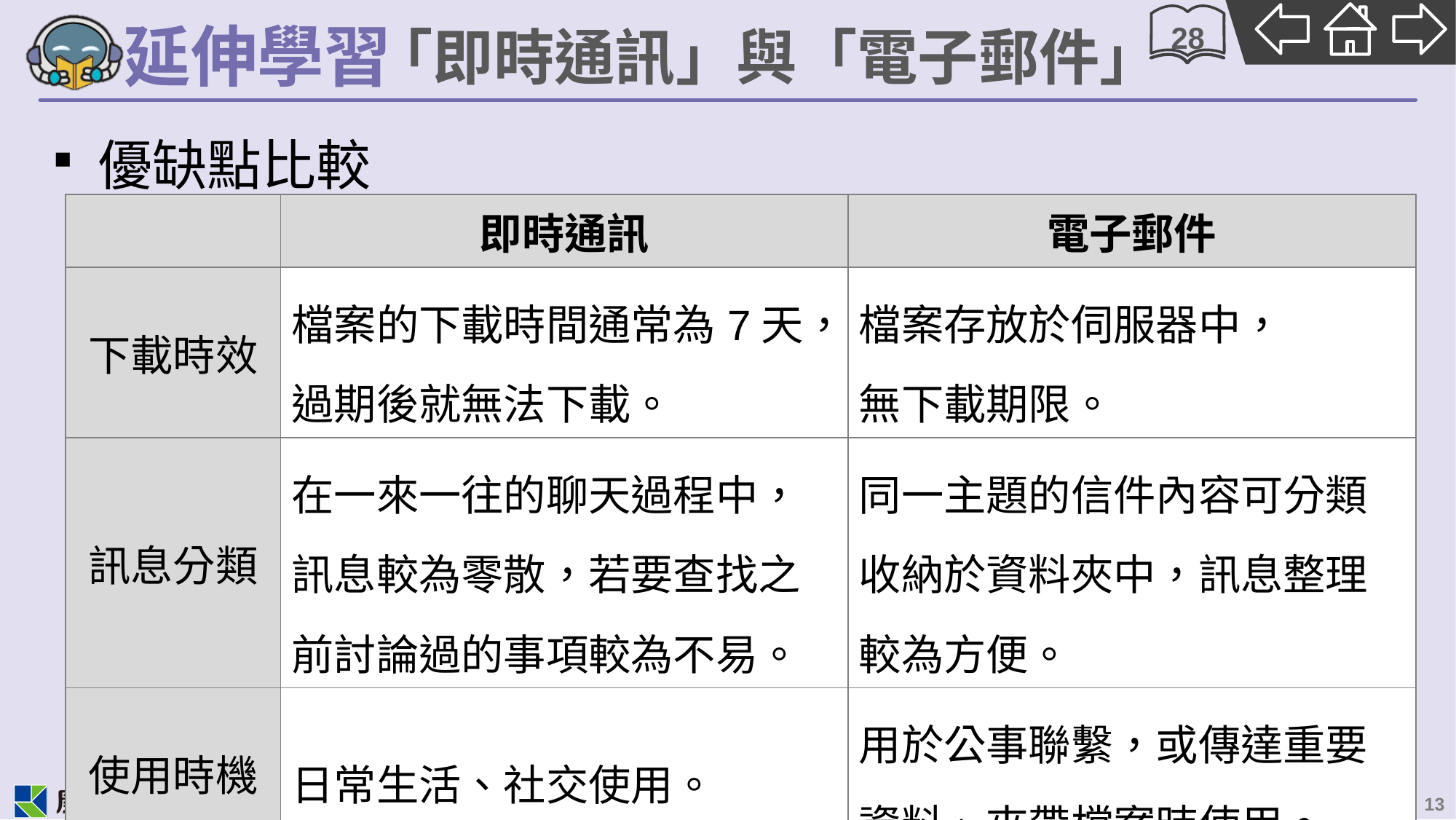

28
# 「即時通訊」與「電子郵件」
優缺點比較
|  | 即時通訊 | 電子郵件 |
| --- | --- | --- |
| 下載時效 | 檔案的下載時間通常為7天，過期後就無法下載。 | 檔案存放於伺服器中， 無下載期限。 |
| 訊息分類 | 在一來一往的聊天過程中，訊息較為零散，若要查找之前討論過的事項較為不易。 | 同一主題的信件內容可分類收納於資料夾中，訊息整理較為方便。 |
| 使用時機 | 日常生活、社交使用。 | 用於公事聯繫，或傳達重要資料、夾帶檔案時使用。 |
13